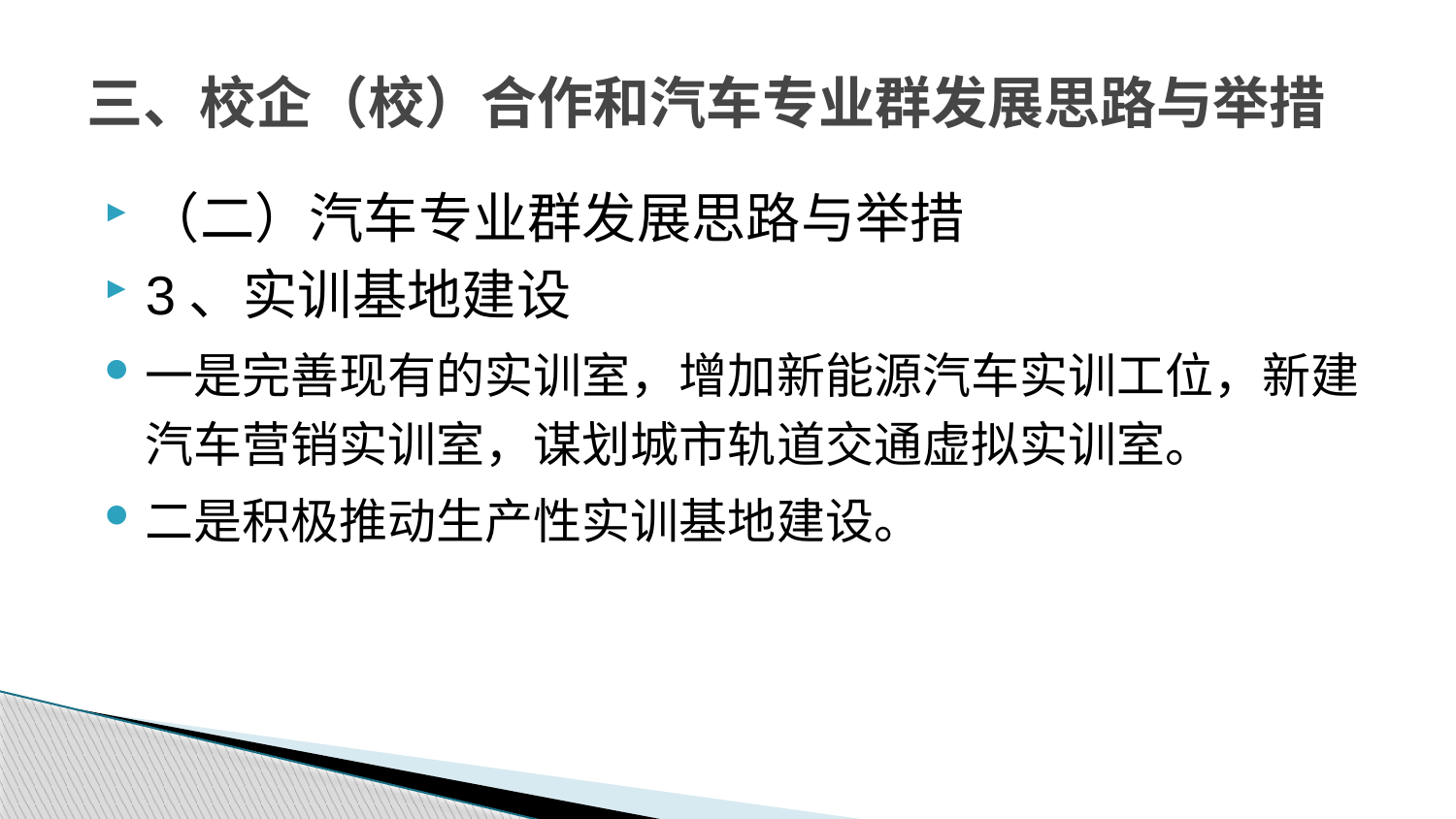

# 三、校企（校）合作和汽车专业群发展思路与举措
（二）汽车专业群发展思路与举措
3、实训基地建设
一是完善现有的实训室，增加新能源汽车实训工位，新建汽车营销实训室，谋划城市轨道交通虚拟实训室。
二是积极推动生产性实训基地建设。